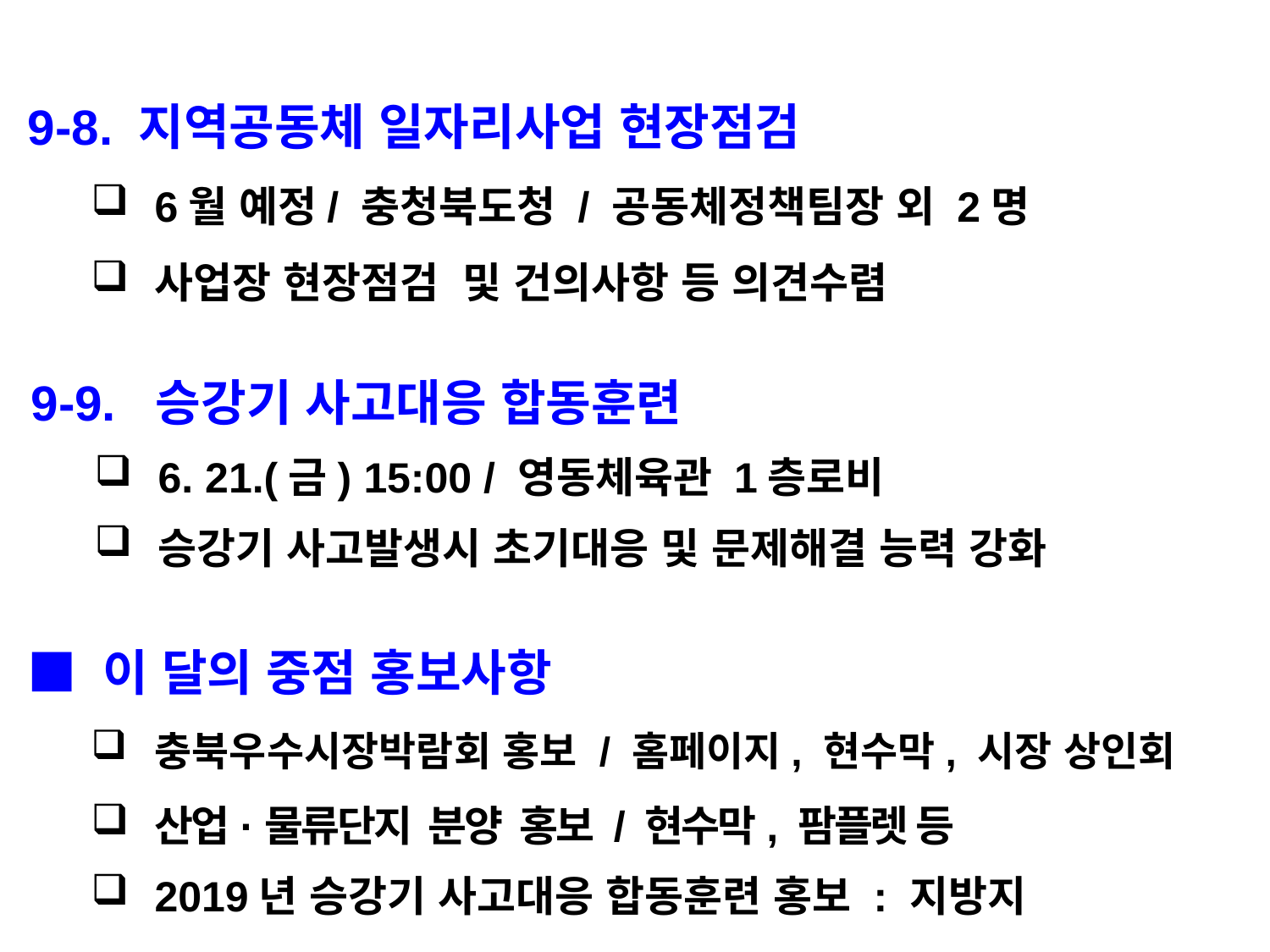

9-8. 지역공동체 일자리사업 현장점검
6월 예정/ 충청북도청 / 공동체정책팀장 외 2명
사업장 현장점검  및 건의사항 등 의견수렴
9-9.  승강기 사고대응 합동훈련
6. 21.(금) 15:00 / 영동체육관 1층로비
승강기 사고발생시 초기대응 및 문제해결 능력 강화
■ 이 달의 중점 홍보사항
충북우수시장박람회 홍보 / 홈페이지, 현수막, 시장 상인회
산업·물류단지  분양  홍보 / 현수막, 팜플렛 등
2019년 승강기 사고대응 합동훈련 홍보 : 지방지